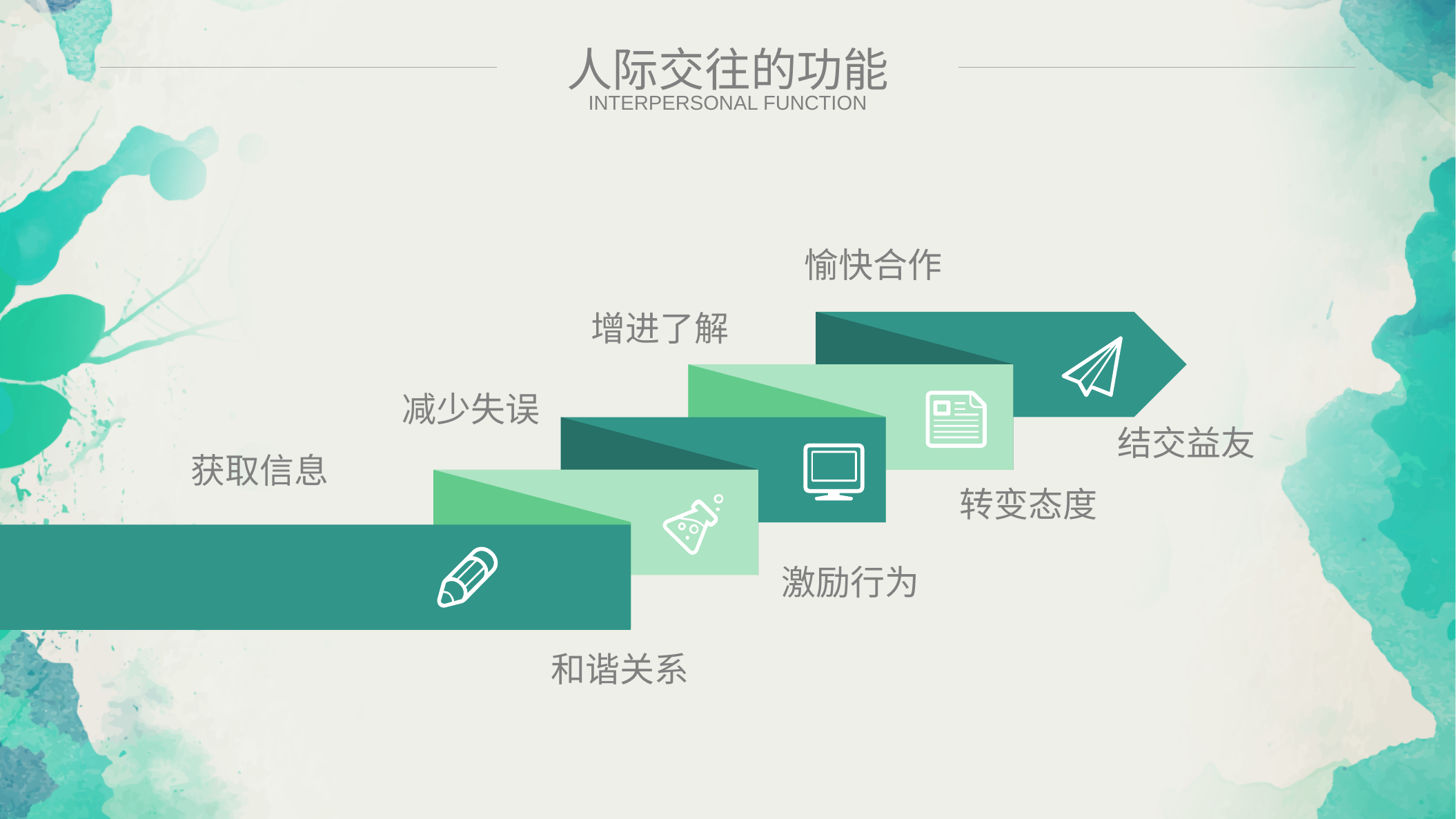

人际交往的功能
INTERPERSONAL FUNCTION
愉快合作

增进了解

减少失误

结交益友

获取信息

转变态度

激励行为
和谐关系